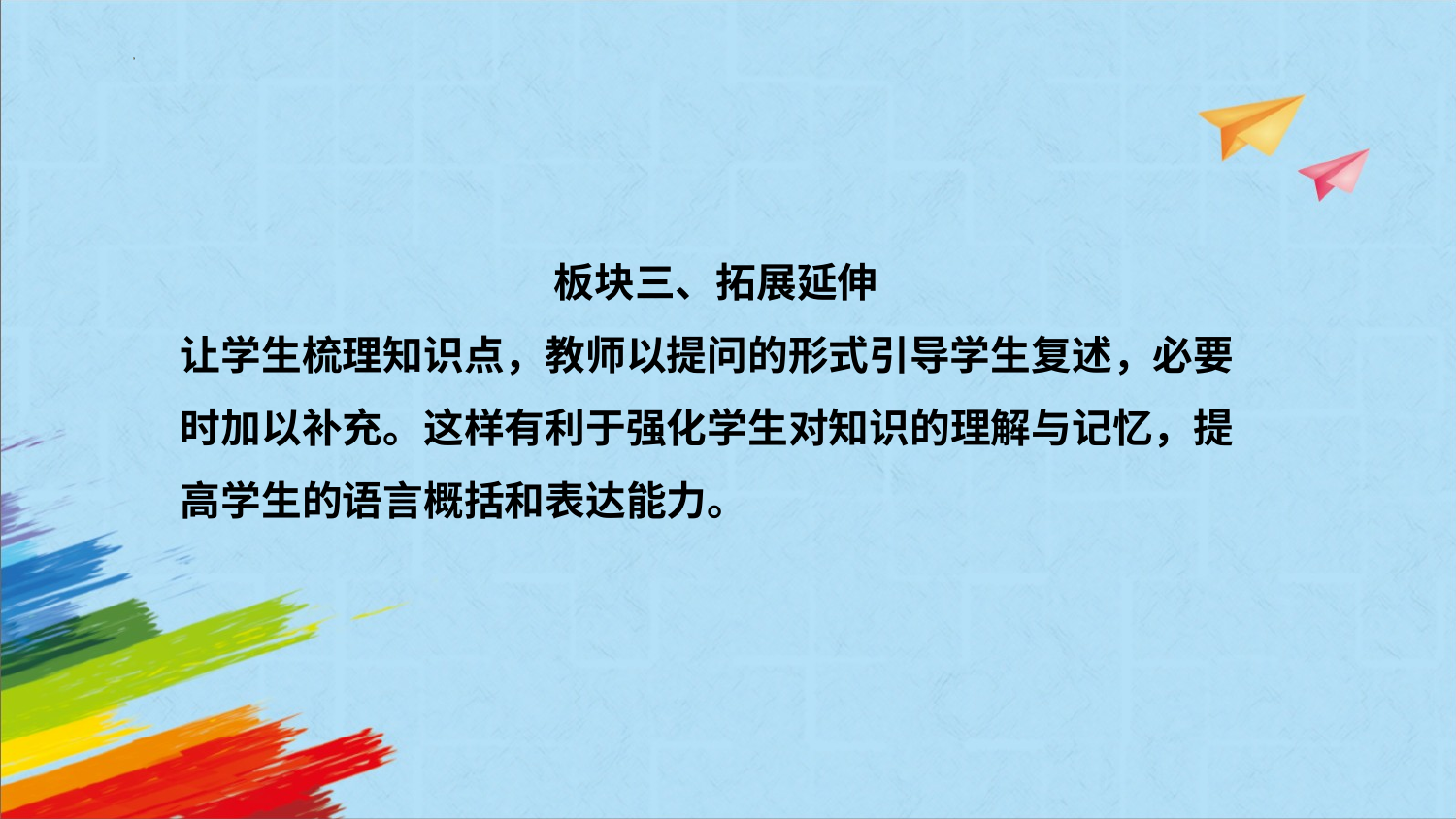

板块三、拓展延伸
让学生梳理知识点，教师以提问的形式引导学生复述，必要时加以补充。这样有利于强化学生对知识的理解与记忆，提高学生的语言概括和表达能力。